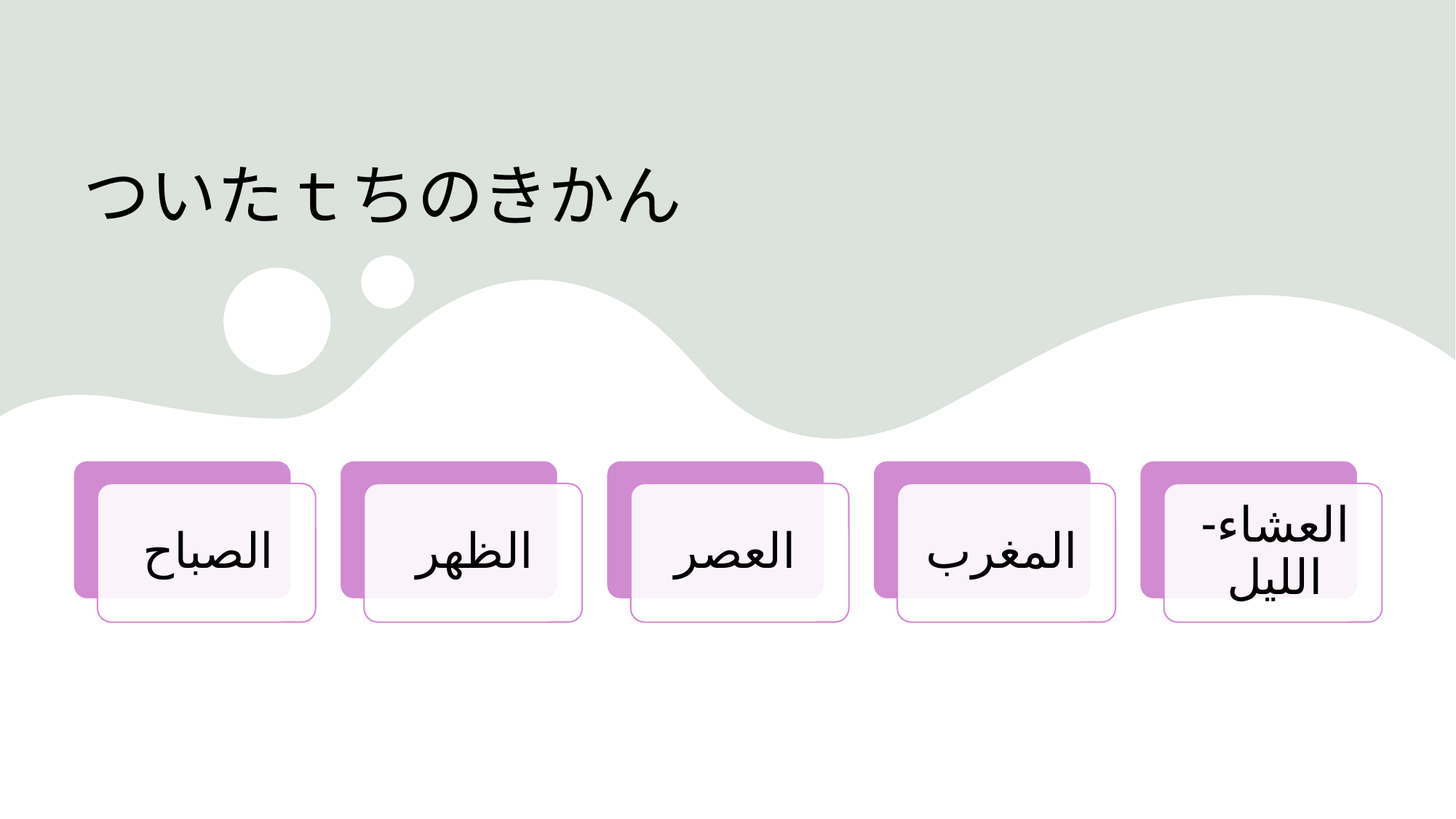

# ついたｔちのきかん

الصباح
الظهر
العصر
المغرب
العشاء-الليل